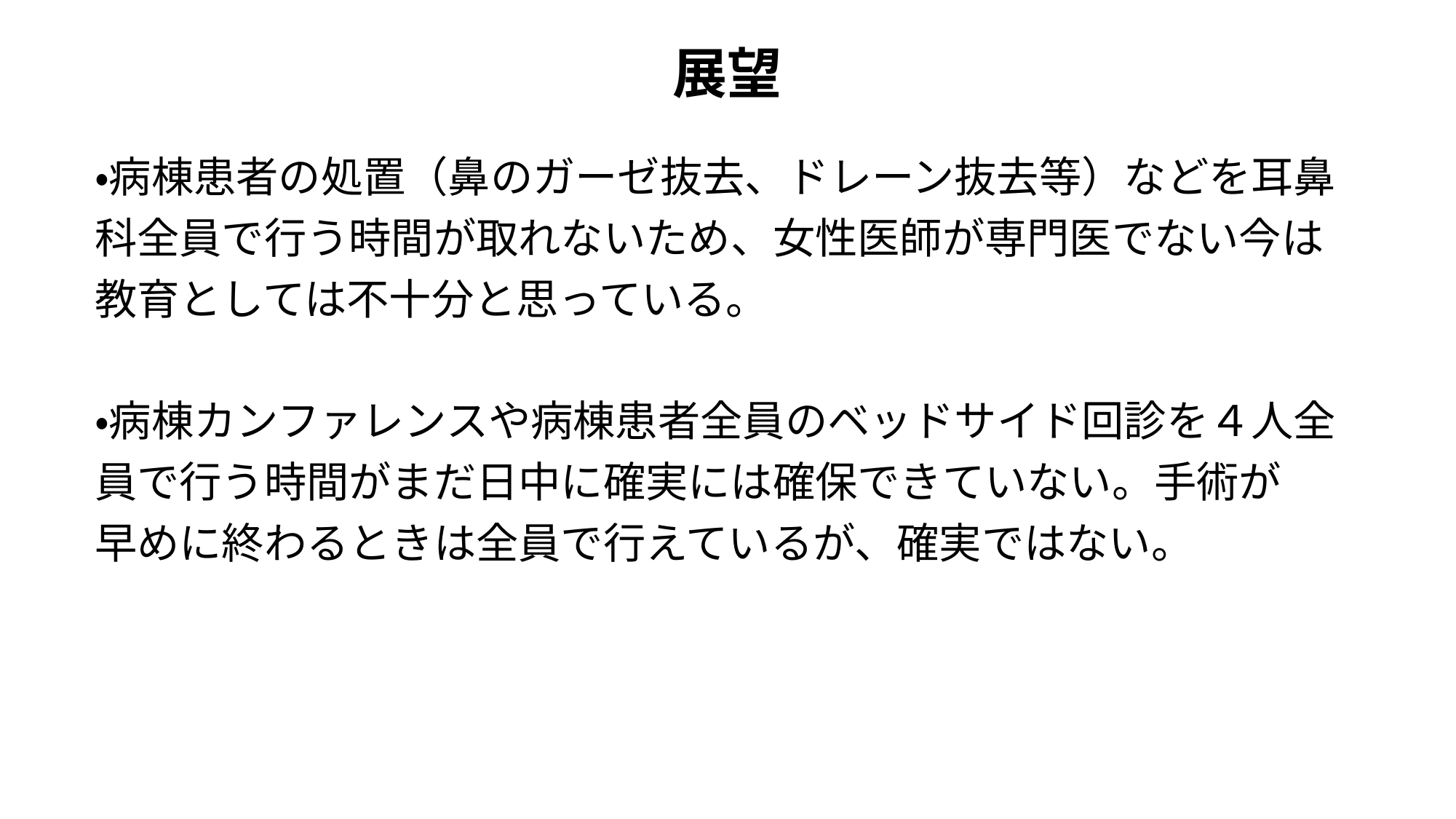

# 展望
・病棟患者の処置（鼻のガーゼ抜去、ドレーン抜去等）などを耳鼻
科全員で行う時間が取れないため、女性医師が専門医でない今は
教育としては不十分と思っている。

・病棟カンファレンスや病棟患者全員のベッドサイド回診を４人全
員で行う時間がまだ日中に確実には確保できていない。手術が
早めに終わるときは全員で行えているが、確実ではない。